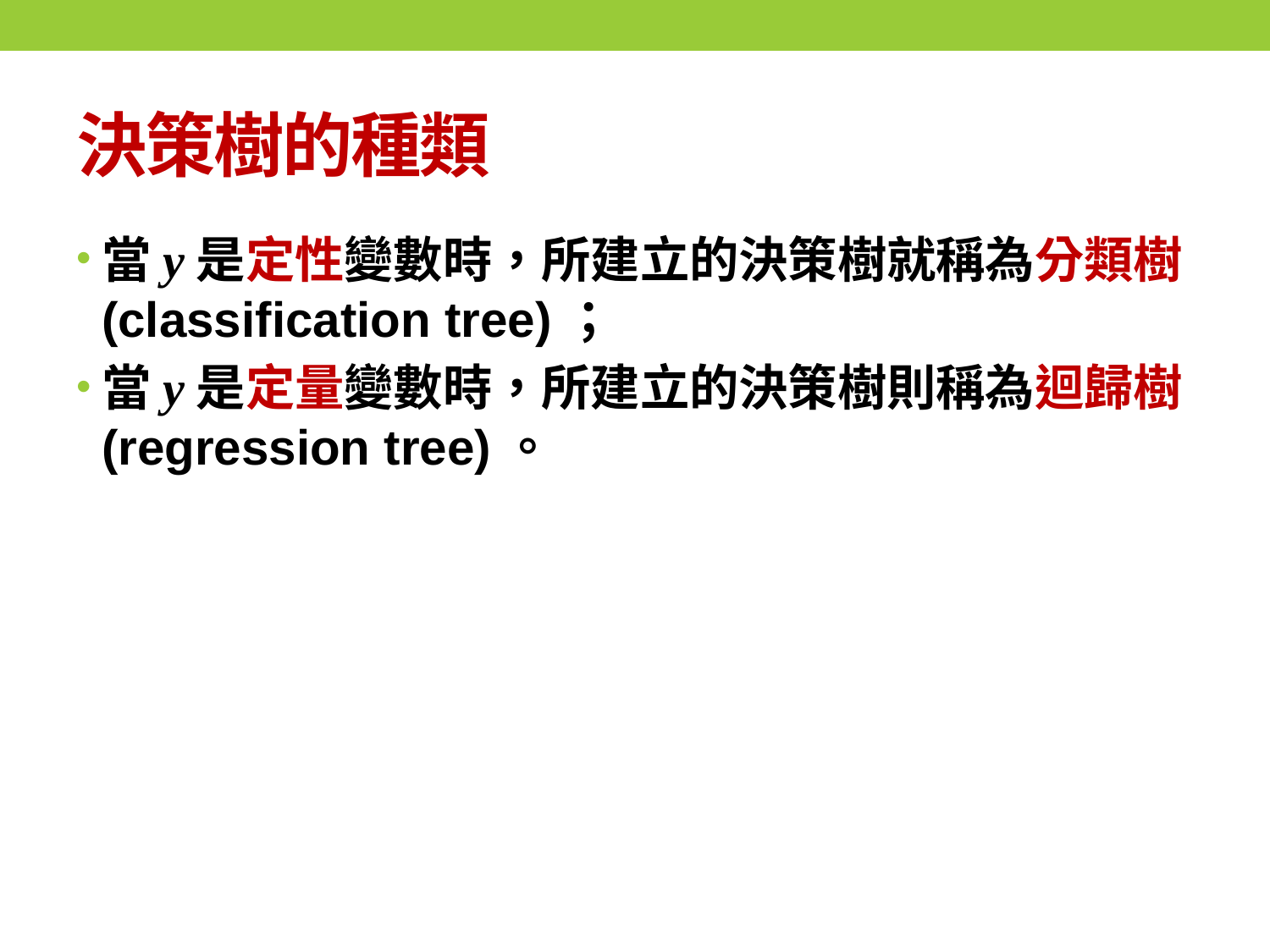

# 決策樹的種類
當y是定性變數時，所建立的決策樹就稱為分類樹(classification tree)；
當y是定量變數時，所建立的決策樹則稱為迴歸樹(regression tree)。